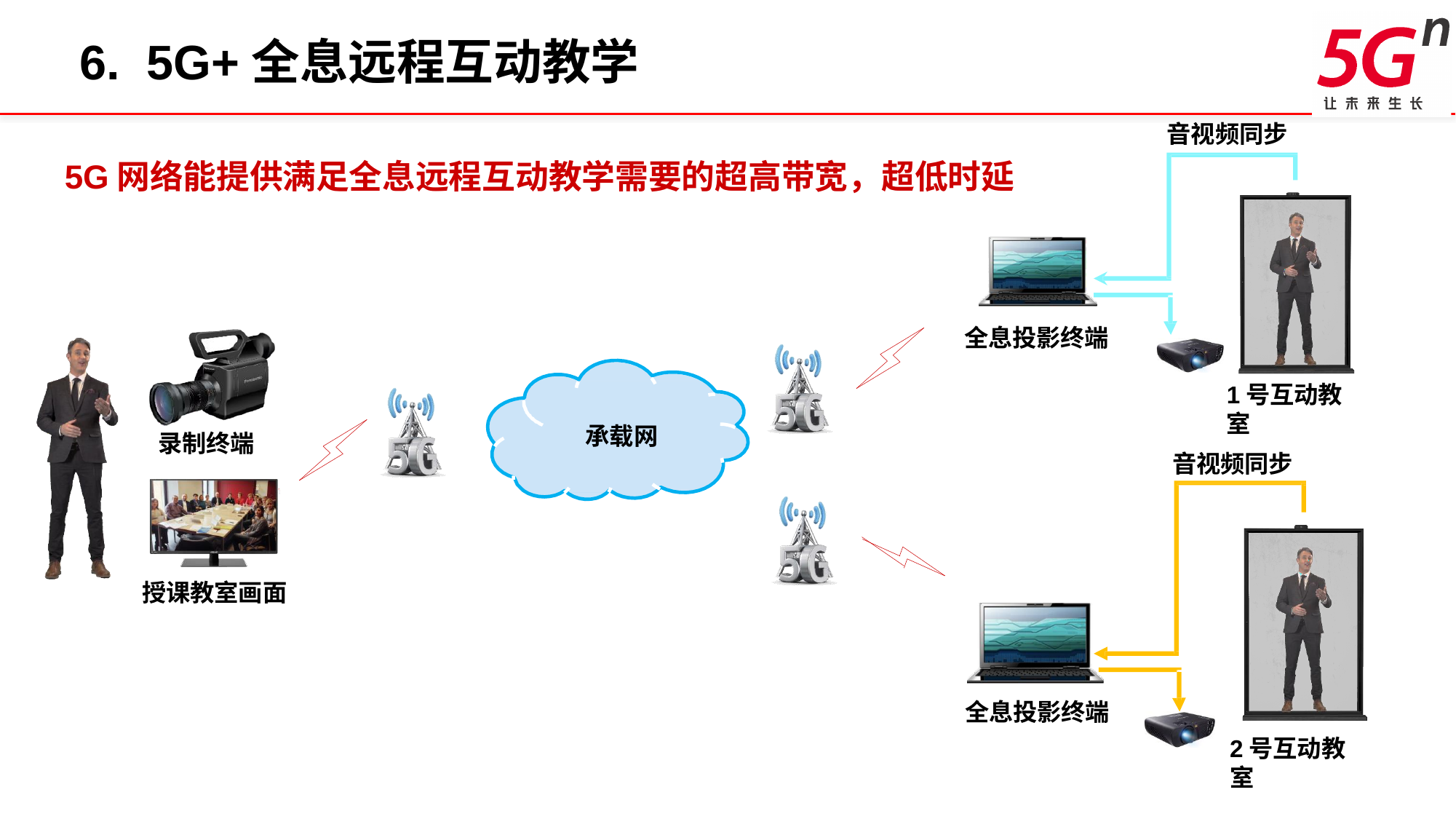

6.  5G+全息远程互动教学
音视频同步

5G网络能提供满足全息远程互动教学需要的超高带宽，超低时延

全息投影终端
1号互动教室

承载网

录制终端

音视频同步

授课教室画面

全息投影终端
2号互动教室